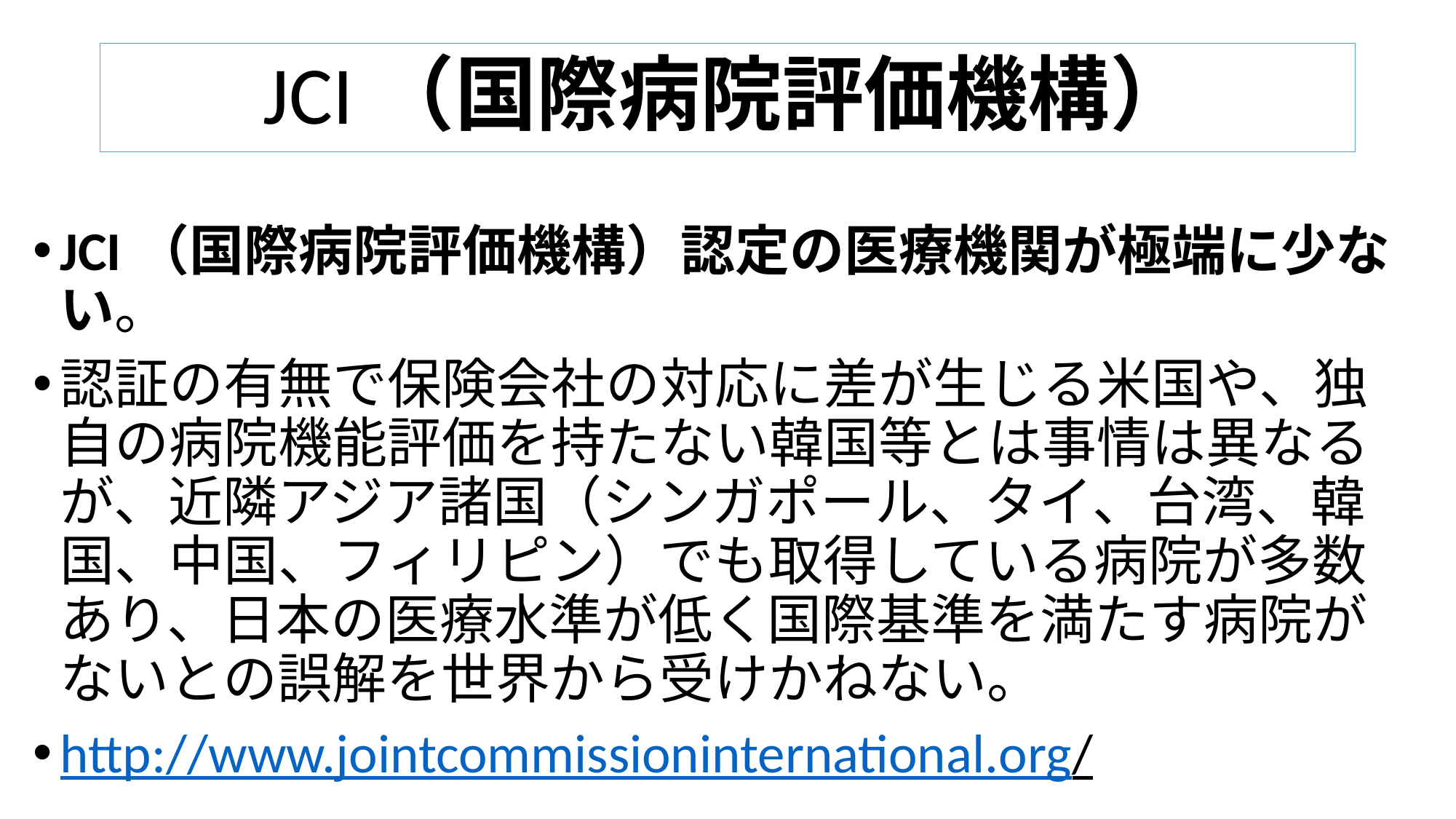

# JCI（国際病院評価機構）
JCI（国際病院評価機構）認定の医療機関が極端に少ない。
認証の有無で保険会社の対応に差が生じる米国や、独自の病院機能評価を持たない韓国等とは事情は異なるが、近隣アジア諸国（シンガポール、タイ、台湾、韓国、中国、フィリピン）でも取得している病院が多数あり、日本の医療水準が低く国際基準を満たす病院がないとの誤解を世界から受けかねない。
http://www.jointcommissioninternational.org/